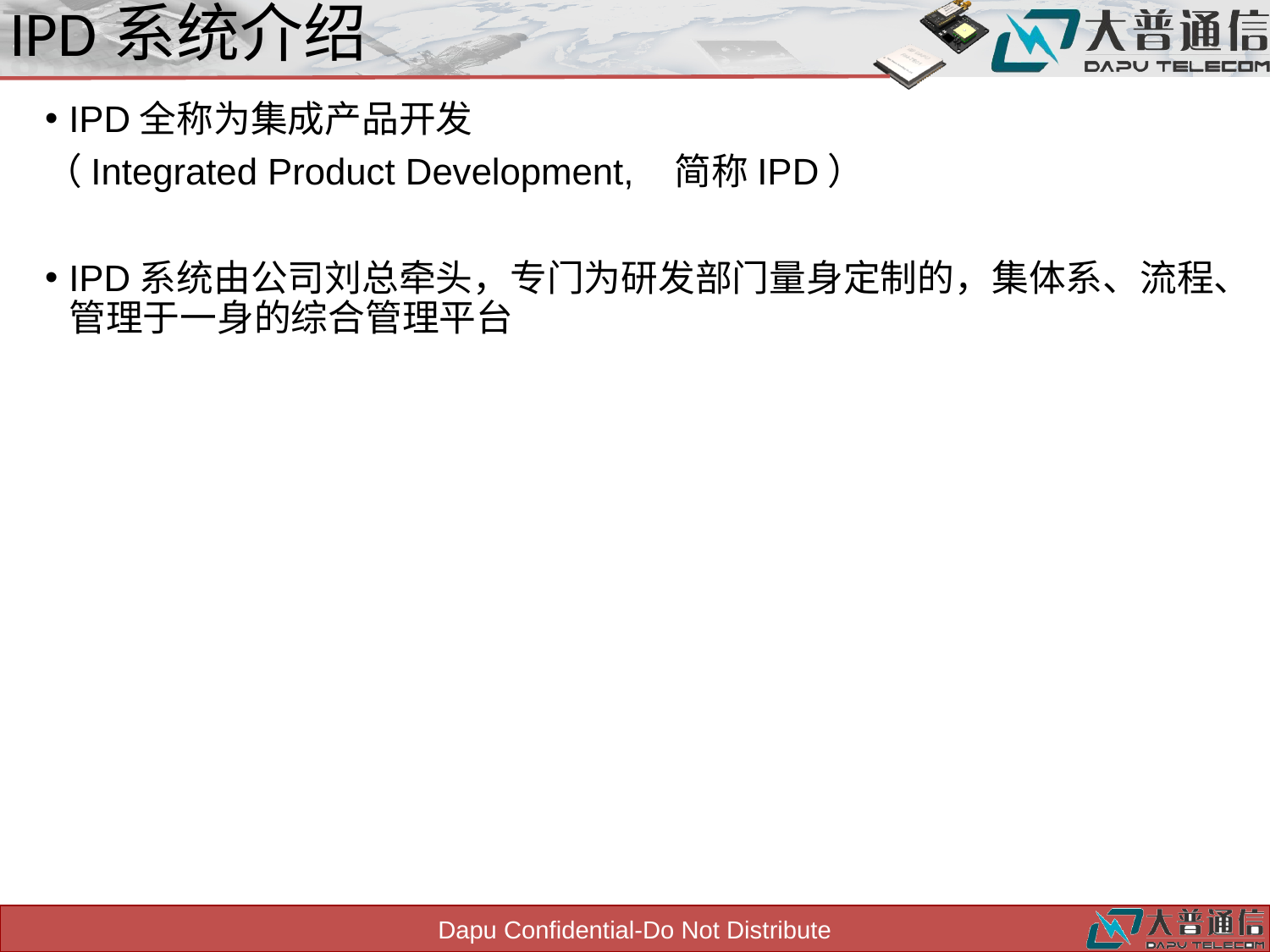

# IPD系统介绍
IPD全称为集成产品开发
（Integrated Product Development,   简称IPD）

IPD系统由公司刘总牵头，专门为研发部门量身定制的，集体系、流程、管理于一身的综合管理平台